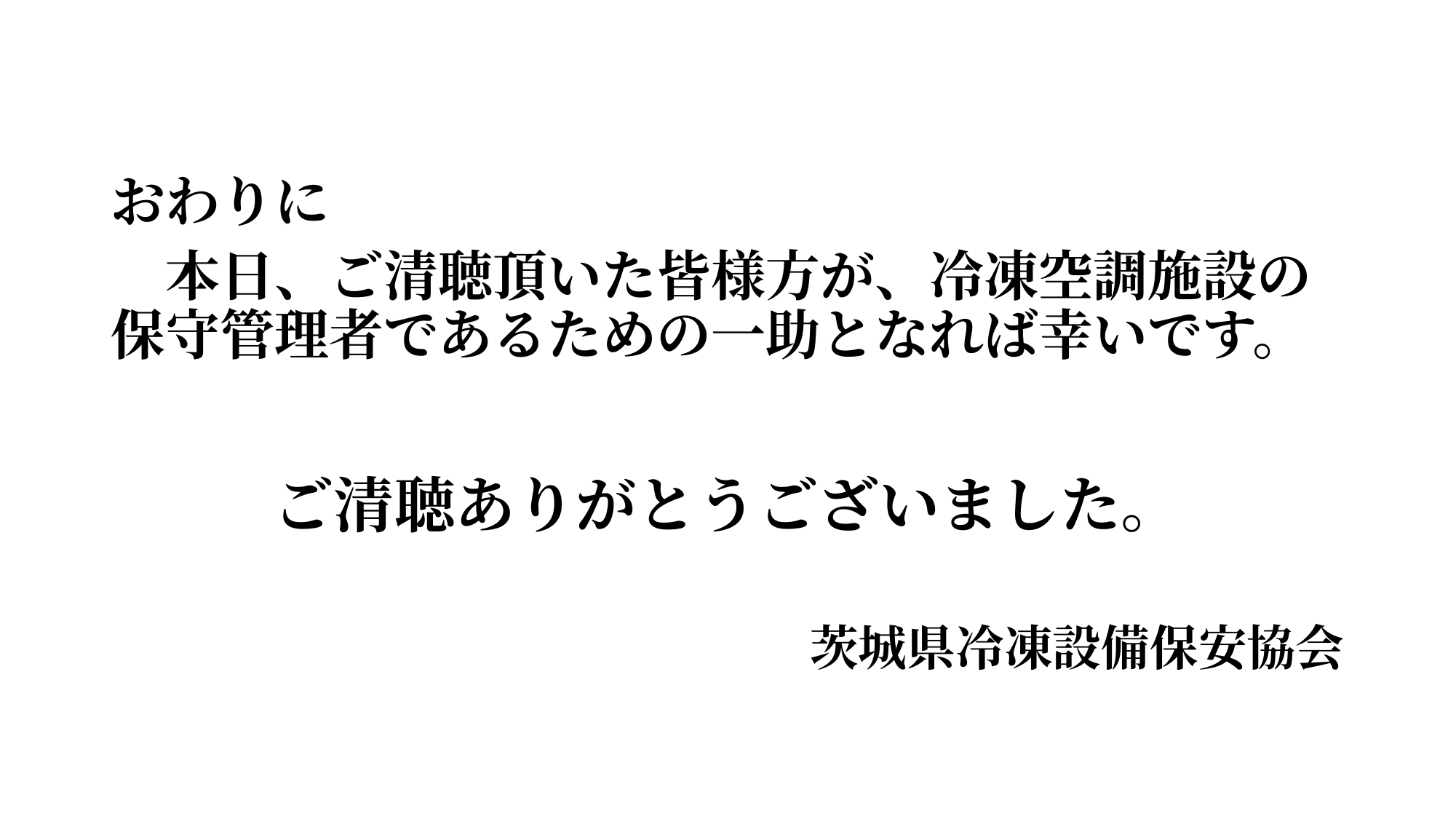

おわりに
　本日、ご清聴頂いた皆様方が、冷凍空調施設の保守管理者であるための一助となれば幸いです。

ご清聴ありがとうございました。

茨城県冷凍設備保安協会